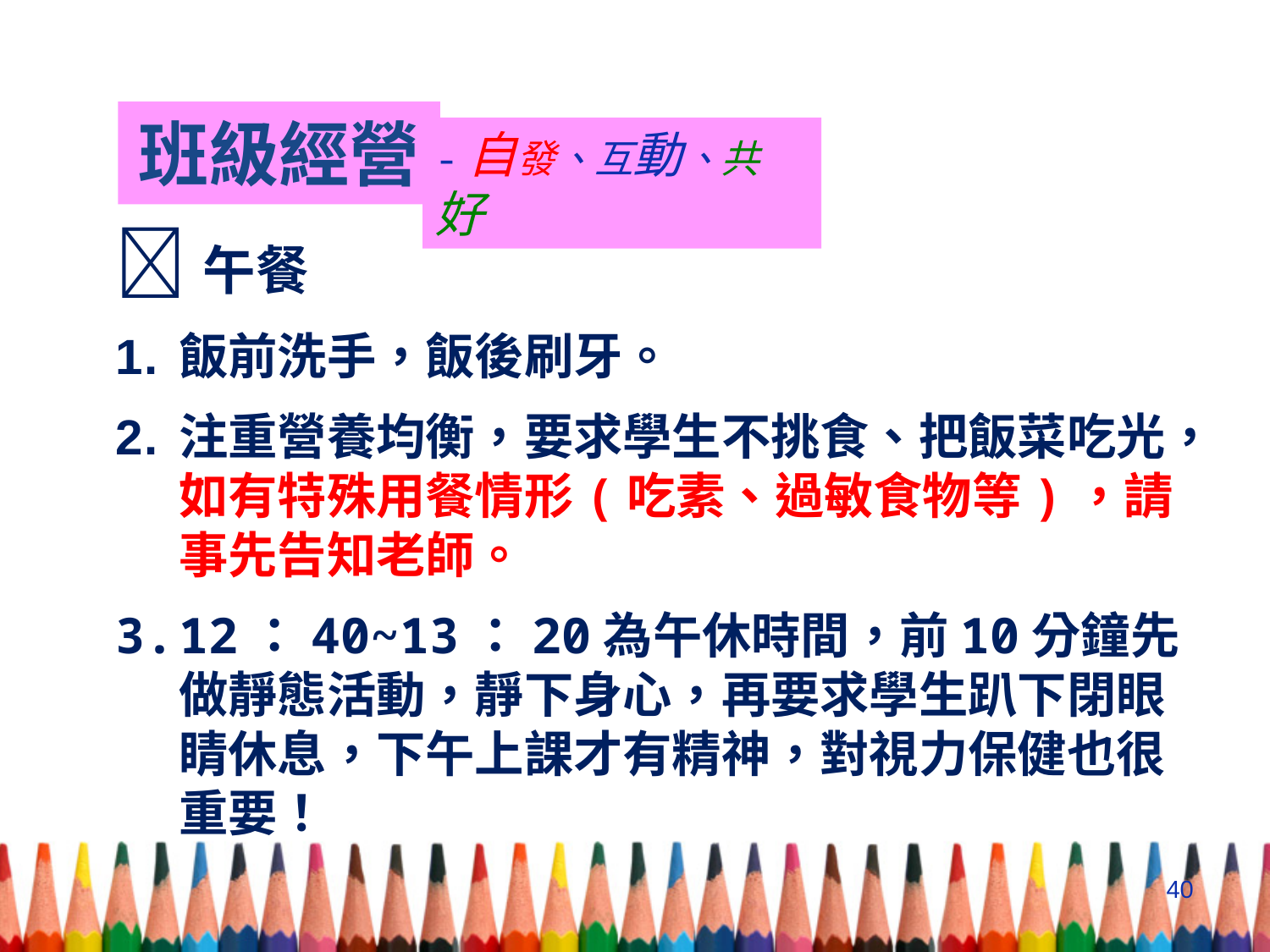

# 班級經營
-自發、互動、共好
♥午餐
飯前洗手，飯後刷牙。
注重營養均衡，要求學生不挑食、把飯菜吃光，如有特殊用餐情形(吃素、過敏食物等)，請事先告知老師。
12：40~13：20為午休時間，前10分鐘先做靜態活動，靜下身心，再要求學生趴下閉眼睛休息，下午上課才有精神，對視力保健也很重要！

40